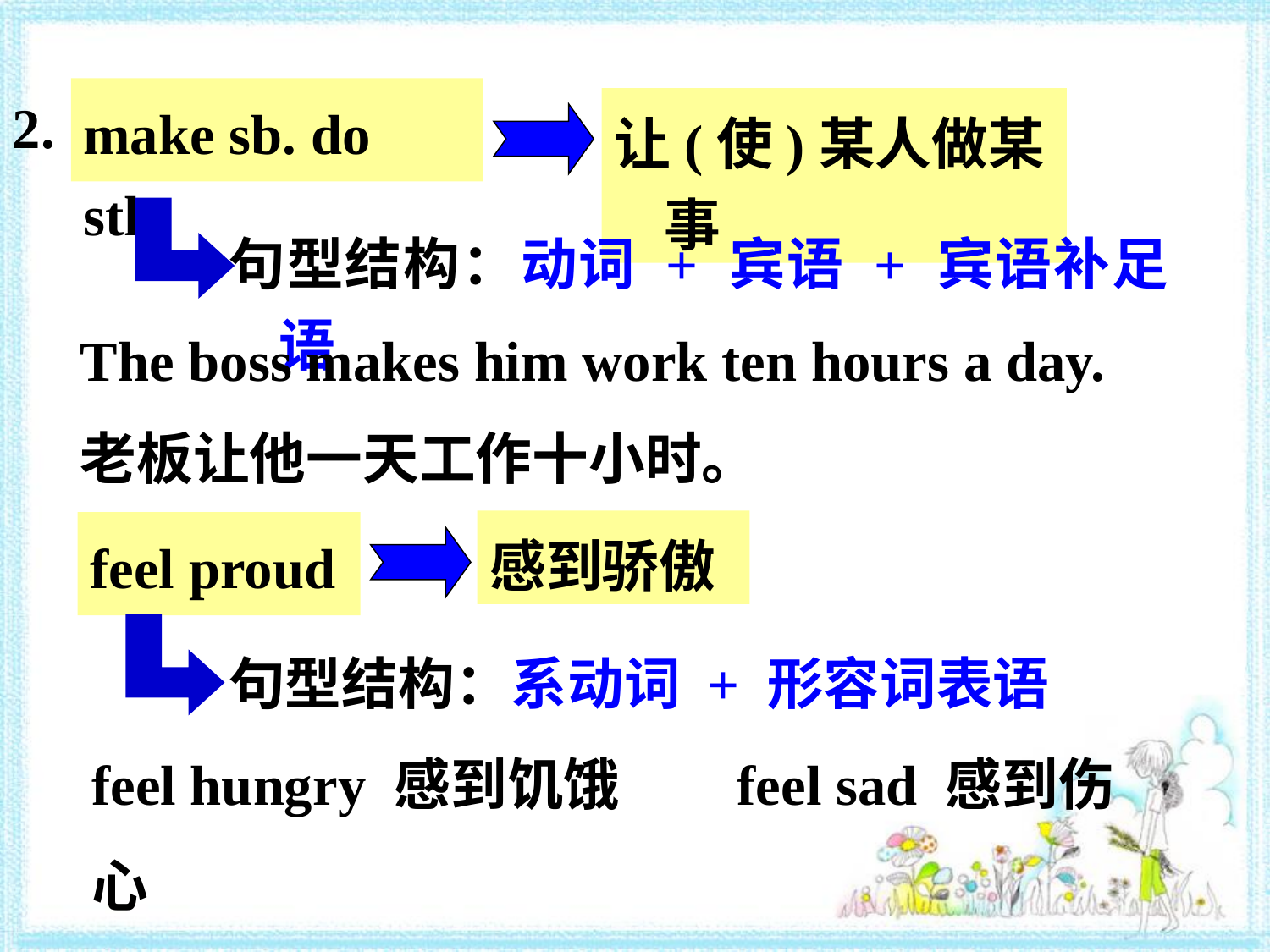

make sb. do sth.
2.
让(使)某人做某事

句型结构：动词 + 宾语 + 宾语补足语
The boss makes him work ten hours a day.
老板让他一天工作十小时。
感到骄傲
feel proud

句型结构：系动词 + 形容词表语
feel hungry 感到饥饿        feel sad 感到伤心